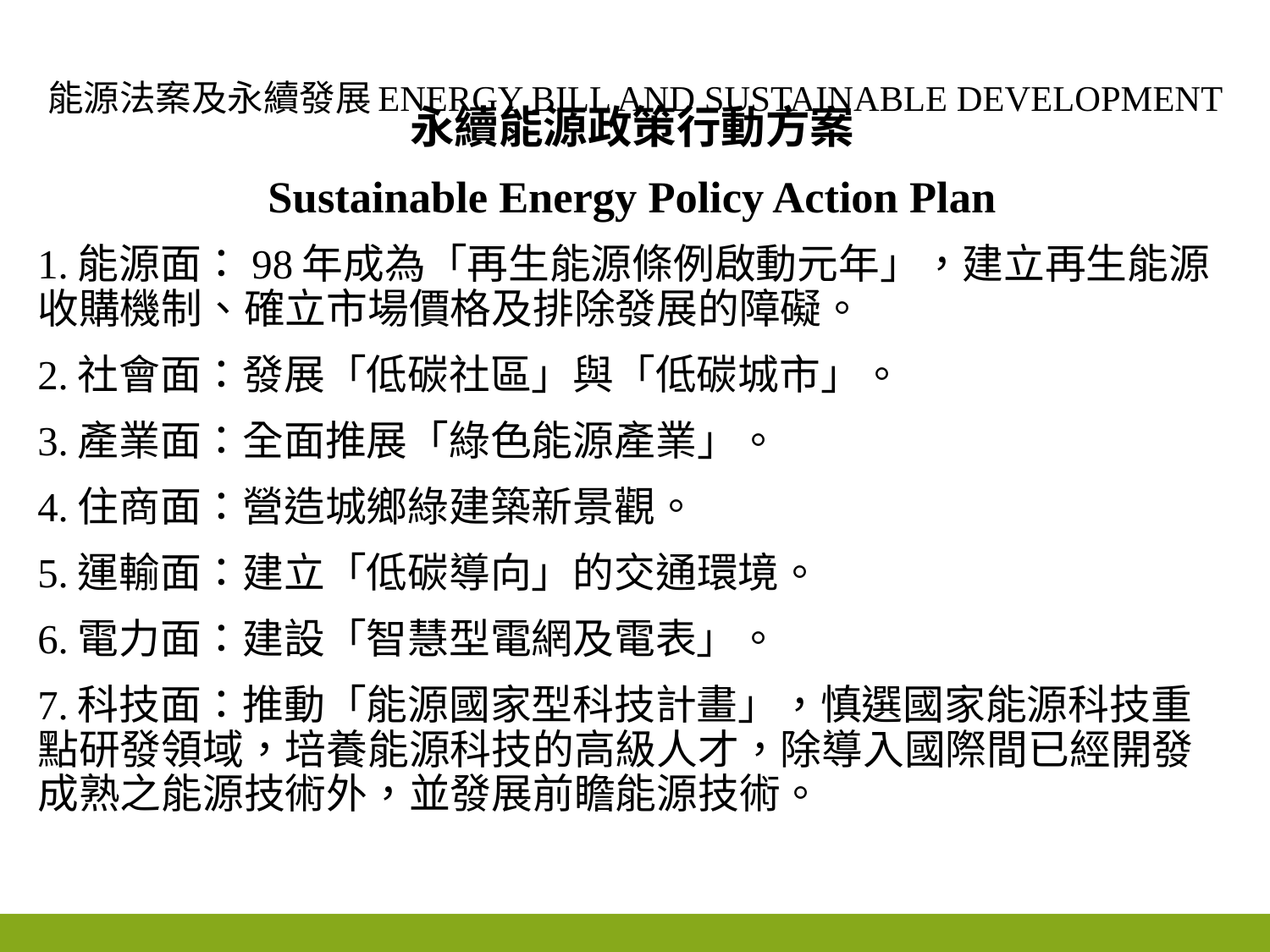

# 能源法案及永續發展Energy bill and sustainable development
永續能源政策行動方案
Sustainable Energy Policy Action Plan
1.能源面：98年成為「再生能源條例啟動元年」，建立再生能源收購機制、確立市場價格及排除發展的障礙。
2.社會面：發展「低碳社區」與「低碳城市」。
3.產業面：全面推展「綠色能源產業」。
4.住商面：營造城鄉綠建築新景觀。
5.運輸面：建立「低碳導向」的交通環境。
6.電力面：建設「智慧型電網及電表」。
7.科技面：推動「能源國家型科技計畫」，慎選國家能源科技重點研發領域，培養能源科技的高級人才，除導入國際間已經開發成熟之能源技術外，並發展前瞻能源技術。